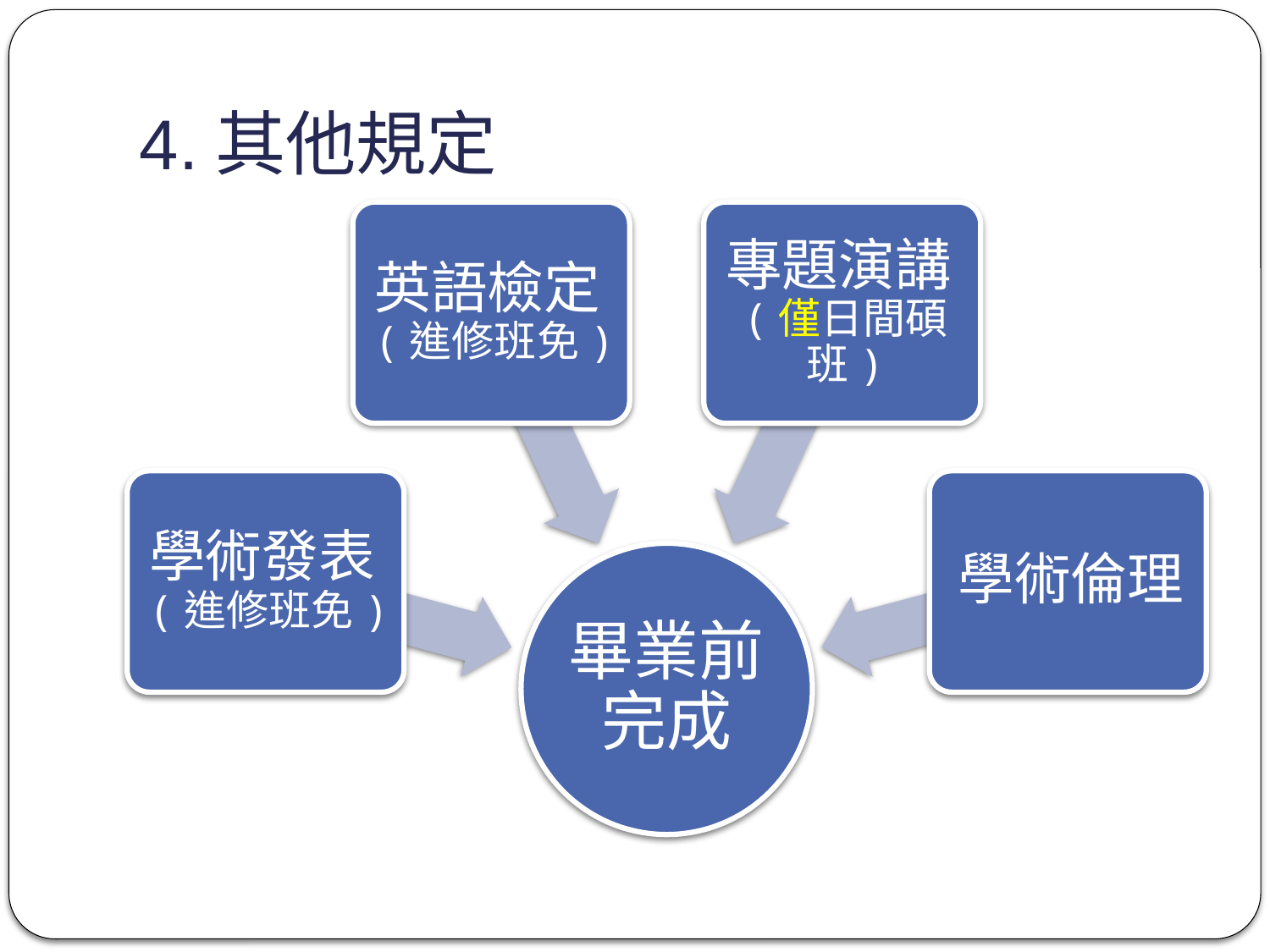

# 4.其他規定
畢業前完成
學術發表(進修班免)
英語檢定(進修班免)
專題演講(僅日間碩班)
學術倫理